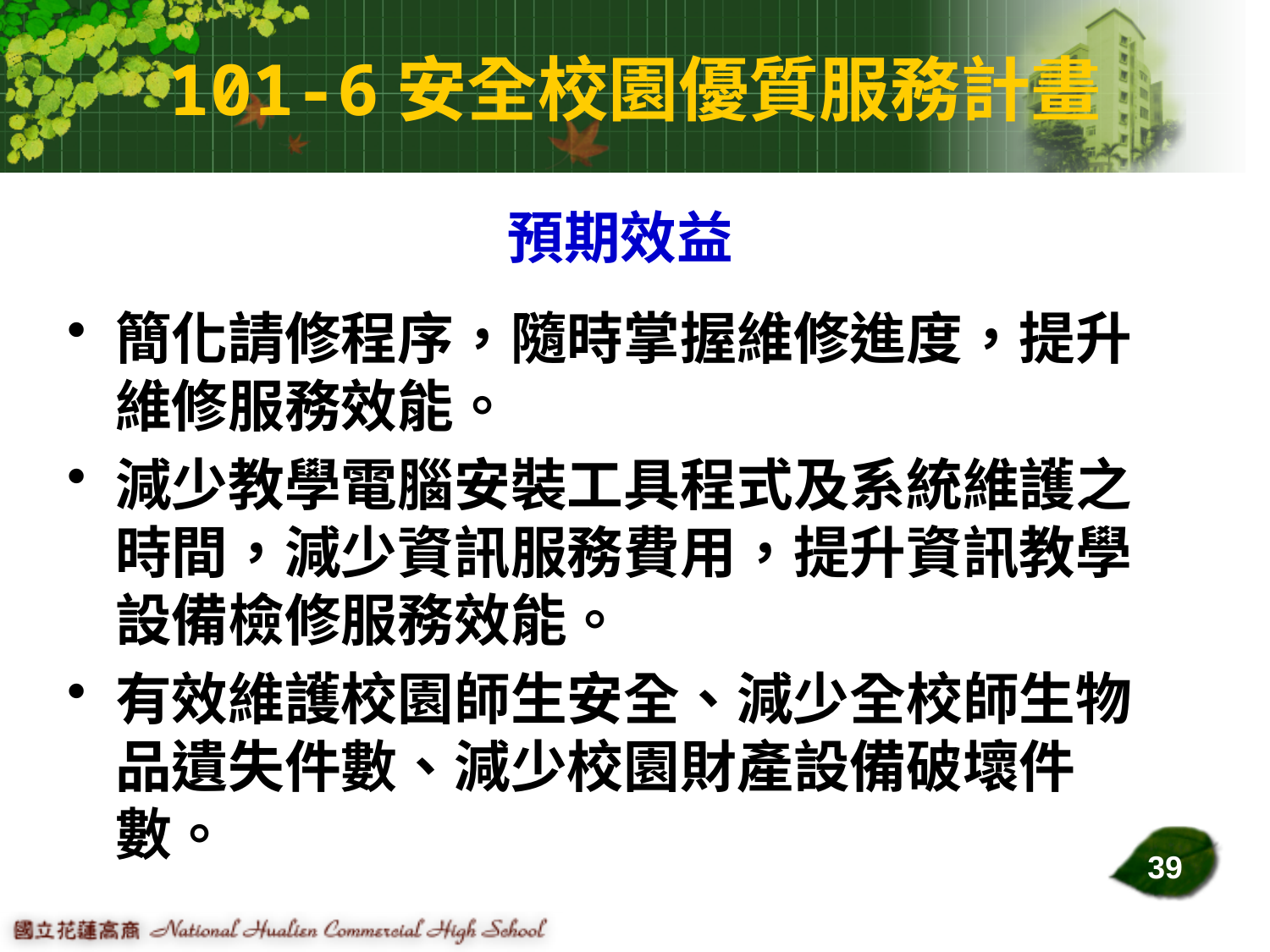

# 101-6安全校園優質服務計畫
預期效益
簡化請修程序，隨時掌握維修進度，提升維修服務效能。
減少教學電腦安裝工具程式及系統維護之時間，減少資訊服務費用，提升資訊教學設備檢修服務效能。
有效維護校園師生安全、減少全校師生物品遺失件數、減少校園財產設備破壞件數。